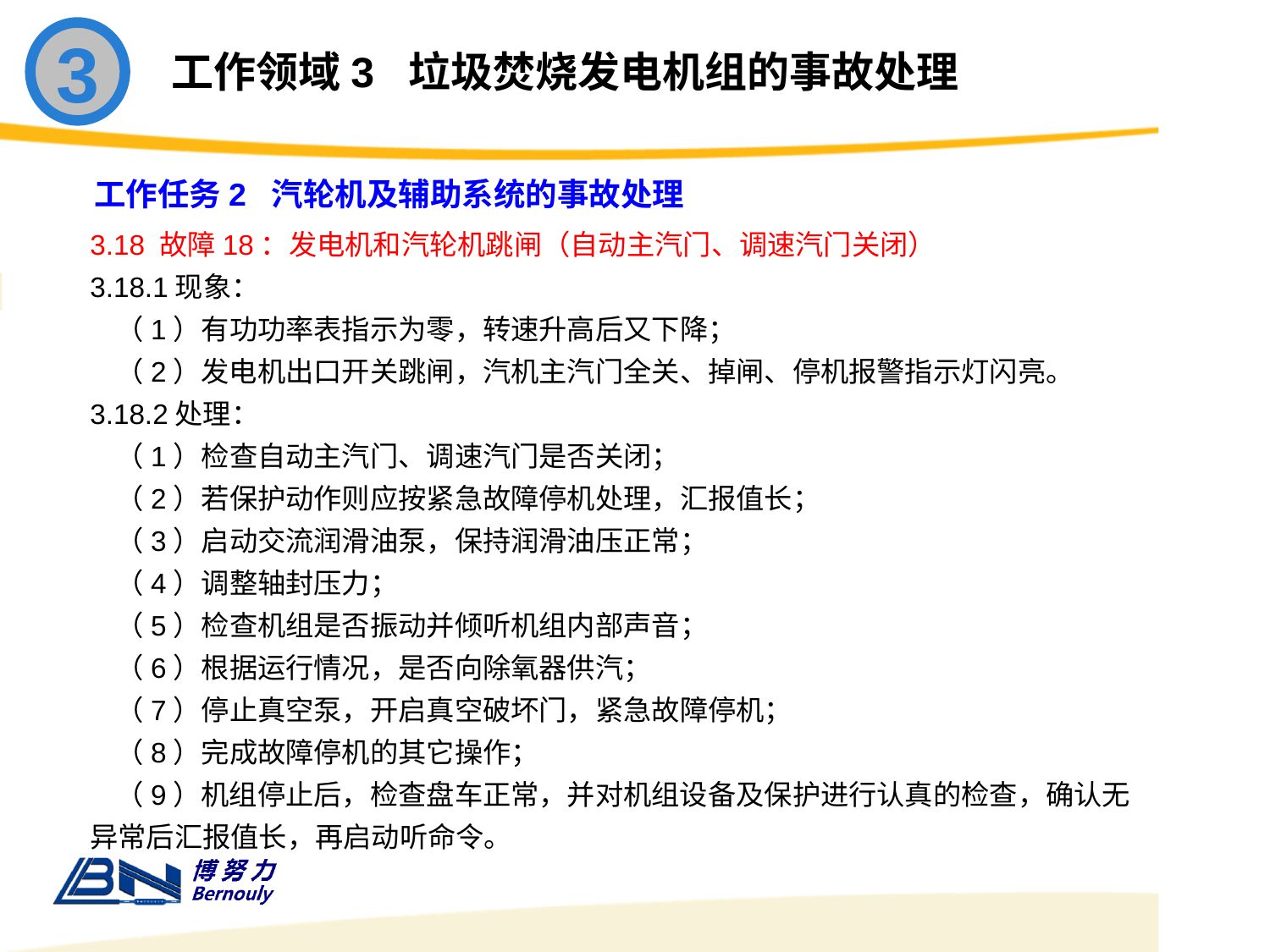

3
工作领域3  垃圾焚烧发电机组的事故处理
工作任务2  汽轮机及辅助系统的事故处理
3.18 故障18：发电机和汽轮机跳闸（自动主汽门、调速汽门关闭）
3.18.1现象：
   （1）有功功率表指示为零，转速升高后又下降；
   （2）发电机出口开关跳闸，汽机主汽门全关、掉闸、停机报警指示灯闪亮。
3.18.2处理：
   （1）检查自动主汽门、调速汽门是否关闭；
   （2）若保护动作则应按紧急故障停机处理，汇报值长；
   （3）启动交流润滑油泵，保持润滑油压正常；
   （4）调整轴封压力；
   （5）检查机组是否振动并倾听机组内部声音；
   （6）根据运行情况，是否向除氧器供汽；
   （7）停止真空泵，开启真空破坏门，紧急故障停机；
   （8）完成故障停机的其它操作；
   （9）机组停止后，检查盘车正常，并对机组设备及保护进行认真的检查，确认无异常后汇报值长，再启动听命令。